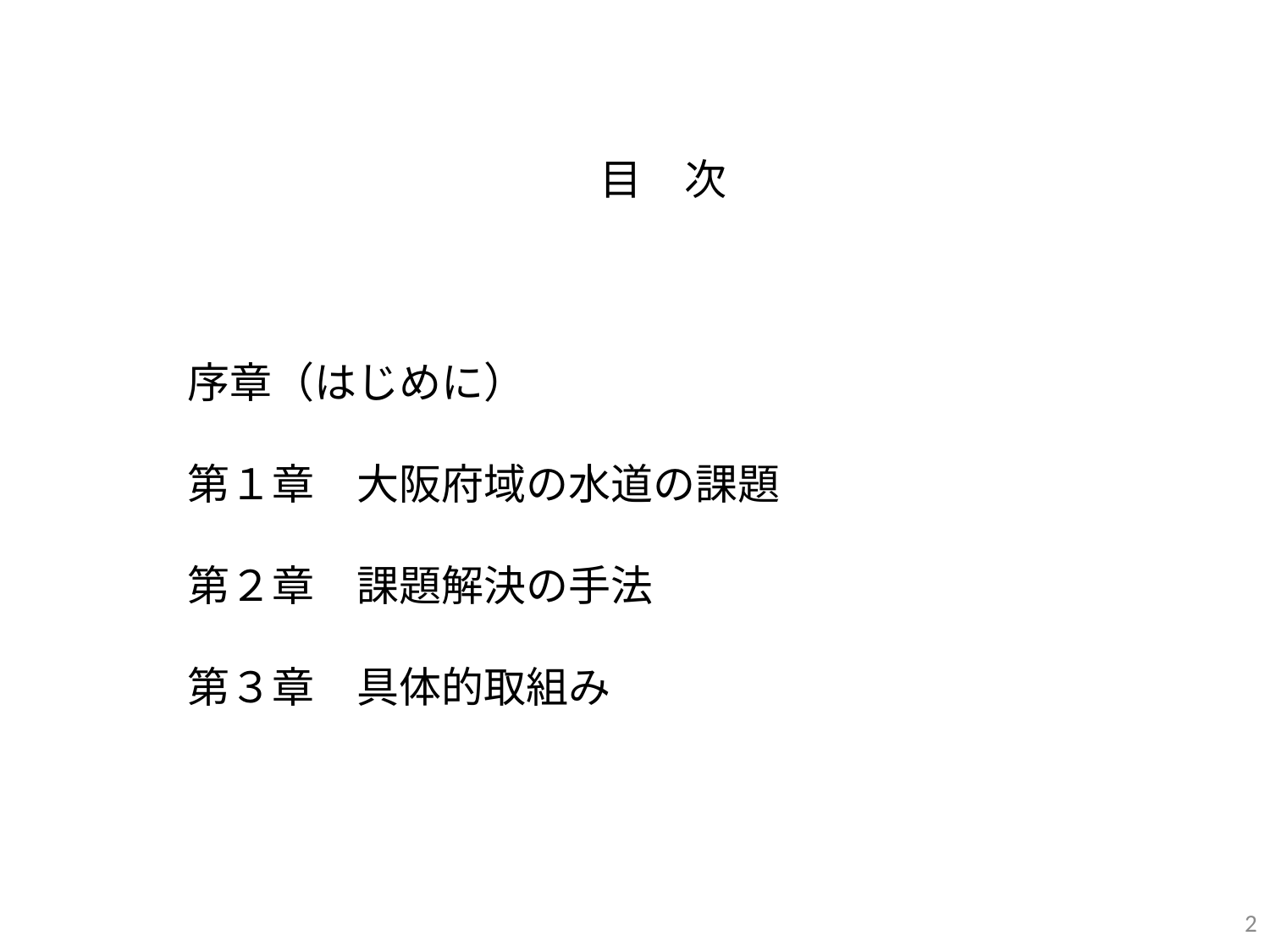

目　次

序章（はじめに）

第１章　大阪府域の水道の課題

第２章　課題解決の手法

第３章　具体的取組み

2